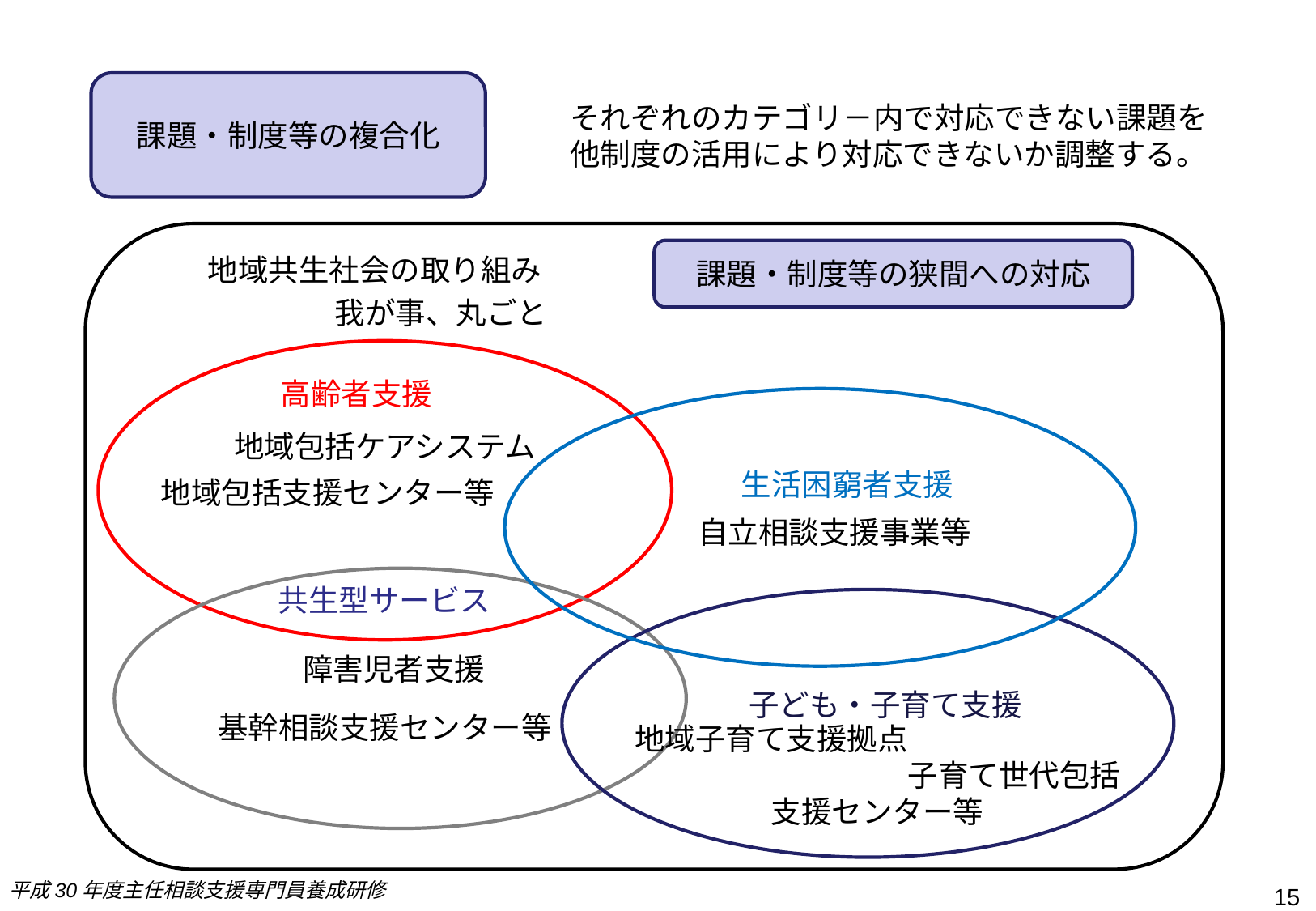

それぞれのカテゴリ－内で対応できない課題を他制度の活用により対応できないか調整する。
課題・制度等の複合化

地域共生社会の取り組み
課題・制度等の狭間への対応
我が事、丸ごと

高齢者支援

地域包括ケアシステム
生活困窮者支援
地域包括支援センター等
自立相談支援事業等

共生型サービス

障害児者支援
子ども・子育て支援
基幹相談支援センター等
地域子育て支援拠点　　　　　　　　　　　　　　　　子育て世代包括支援センター等
平成30年度主任相談支援専門員養成研修
15